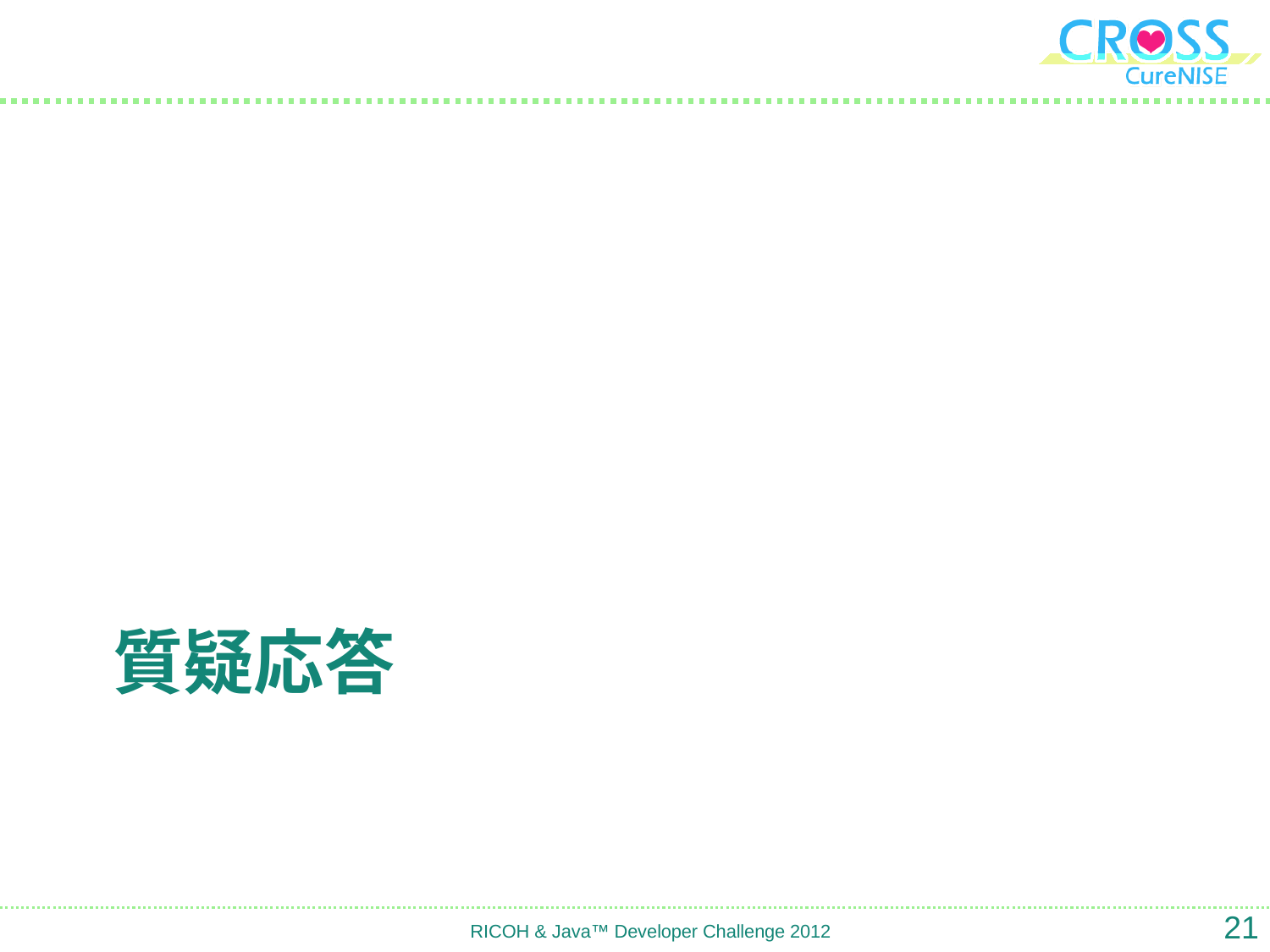

# 質疑応答
21
RICOH & Java™ Developer Challenge 2012